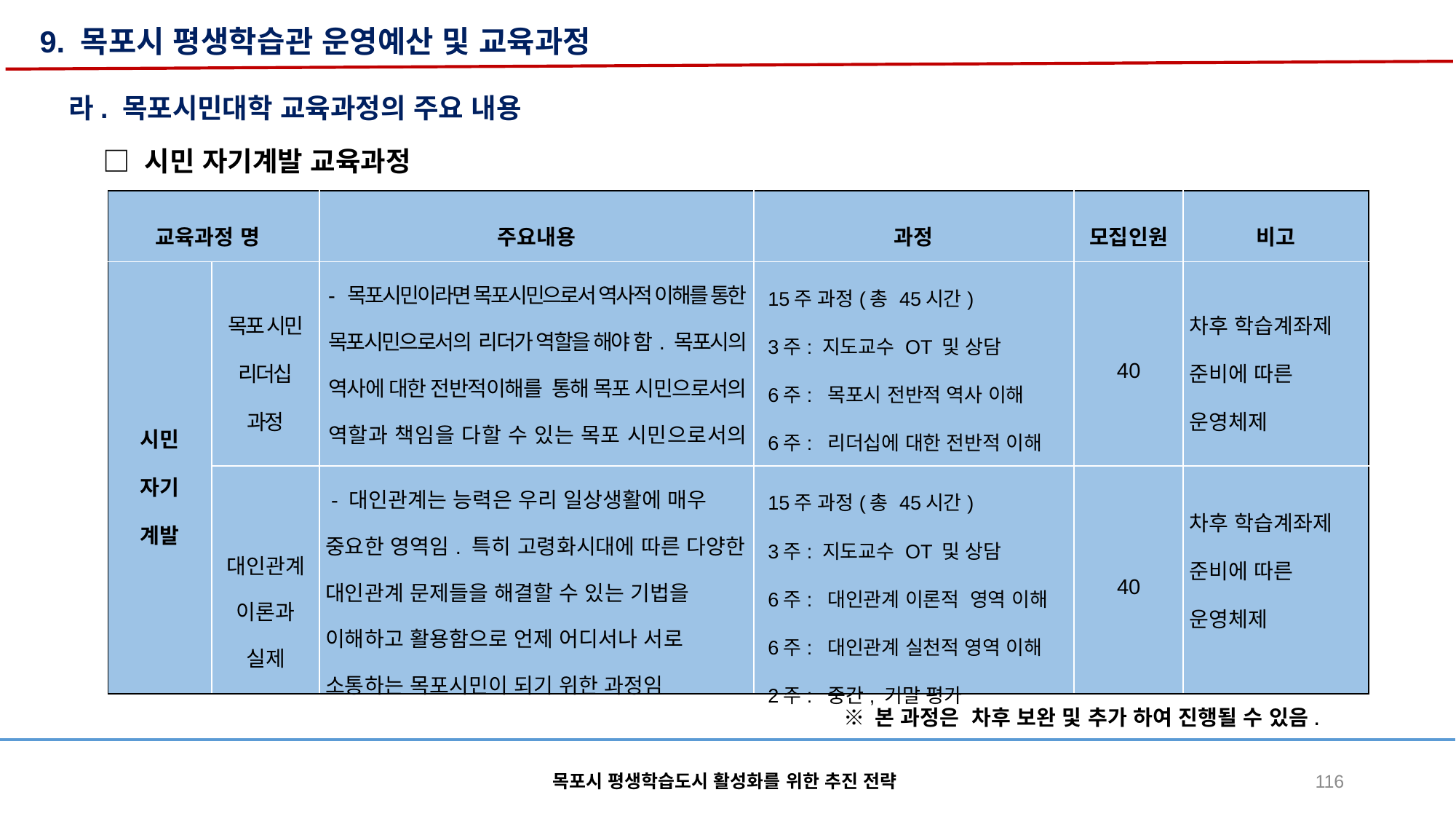

9. 목포시 평생학습관 운영예산 및 교육과정
라. 목포시민대학 교육과정의 주요 내용
□ 시민 자기계발 교육과정
| 교육과정 명 |  | 주요내용 | 과정 | 모집인원 | 비고 |
| --- | --- | --- | --- | --- | --- |
| 시민 자기 계발 | 목포 시민 리더십 과정 | - 목포시민이라면 목포시민으로서 역사적 이해를 통한 목포시민으로서의 리더가 역할을 해야 함. 목포시의 역사에 대한 전반적이해를 통해 목포 시민으로서의 역할과 책임을 다할 수 있는 목포 시민으로서의 리더십을 발휘할 수 있는 과정임 | 15주 과정(총 45시간) 3주: 지도교수 OT 및 상담 6주: 목포시 전반적 역사 이해 6주: 리더십에 대한 전반적 이해 2주: 중간, 기말 평가 | 40 | 차후 학습계좌제 준비에 따른 운영체제 |
|  | 대인관계이론과 실제 | - 대인관계는 능력은 우리 일상생활에 매우 중요한 영역임. 특히 고령화시대에 따른 다양한 대인관계 문제들을 해결할 수 있는 기법을 이해하고 활용함으로 언제 어디서나 서로 소통하는 목포시민이 되기 위한 과정임 | 15주 과정(총 45시간) 3주: 지도교수 OT 및 상담 6주: 대인관계 이론적 영역 이해 6주: 대인관계 실천적 영역 이해 2주: 중간, 기말 평가 | 40 | 차후 학습계좌제 준비에 따른 운영체제 |
※ 본 과정은  차후 보완 및 추가 하여 진행될 수 있음.
목포시 평생학습도시 활성화를 위한 추진 전략
116